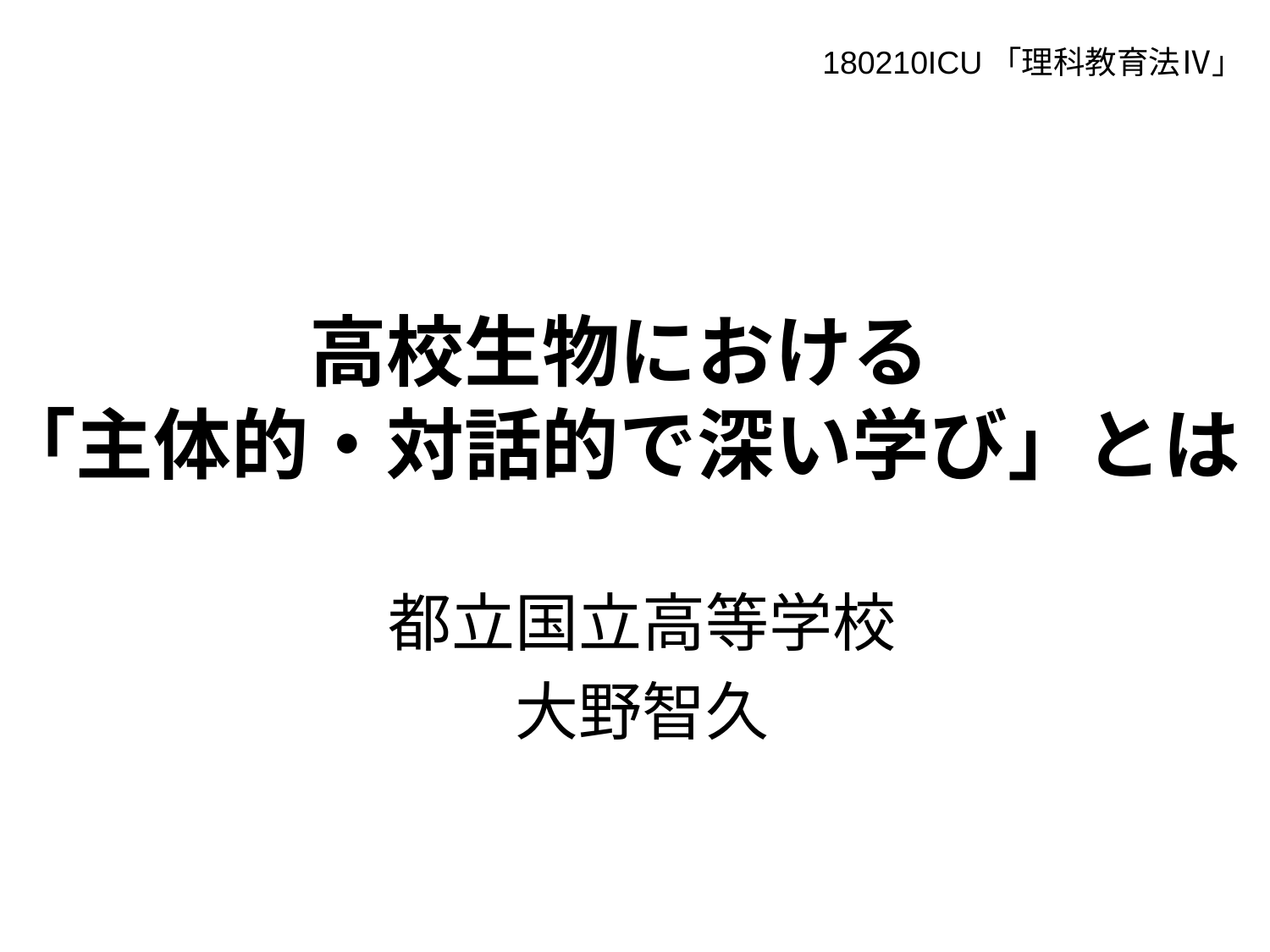

180210ICU「理科教育法Ⅳ」
# 高校生物における 「主体的・対話的で深い学び」とは
都立国立高等学校
大野智久